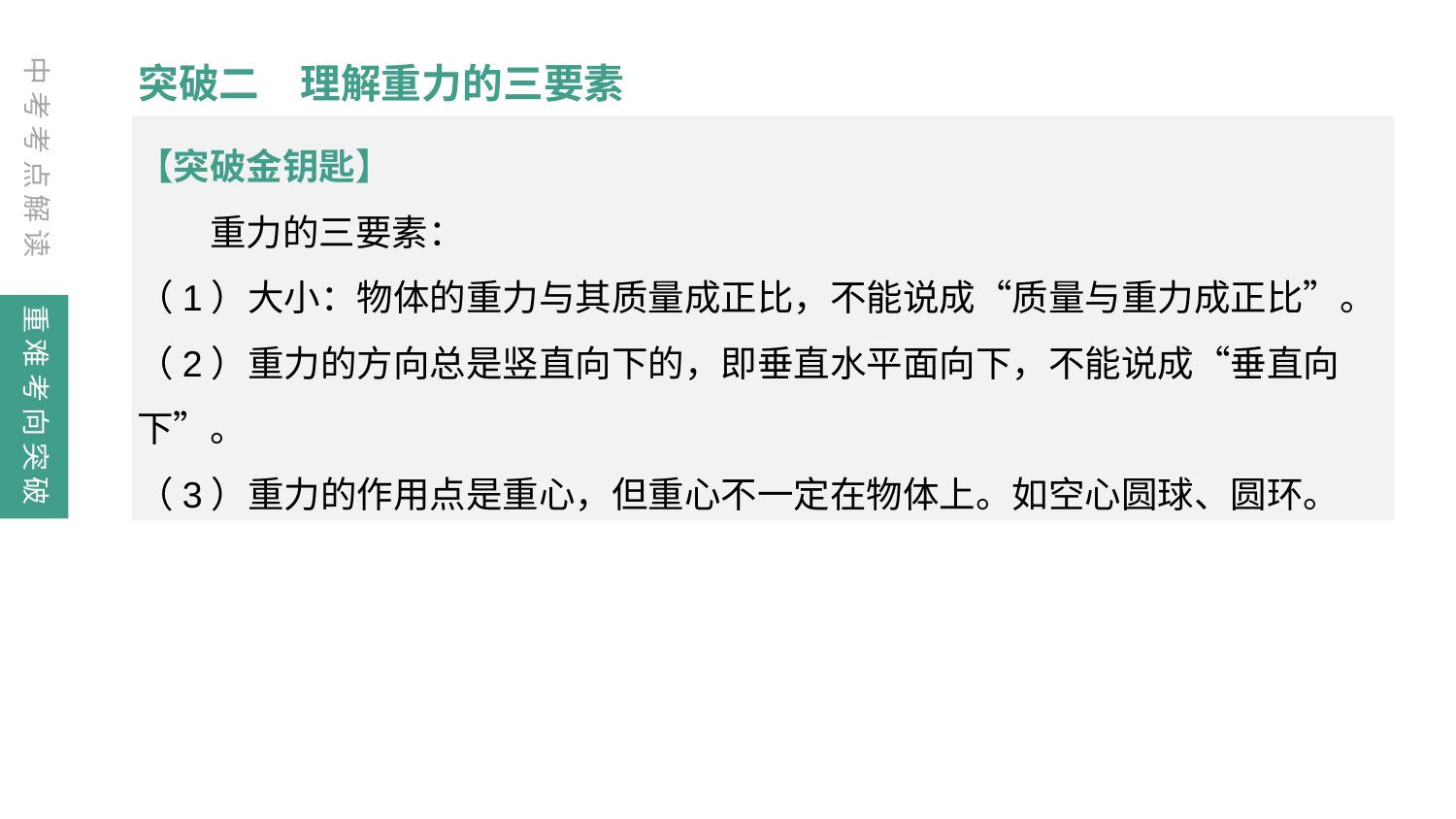

中考考点解读
突破二　理解重力的三要素
【突破金钥匙】
　　重力的三要素：
（1）大小：物体的重力与其质量成正比，不能说成“质量与重力成正比”。
（2）重力的方向总是竖直向下的，即垂直水平面向下，不能说成“垂直向下”。
（3）重力的作用点是重心，但重心不一定在物体上。如空心圆球、圆环。
重难考向突破